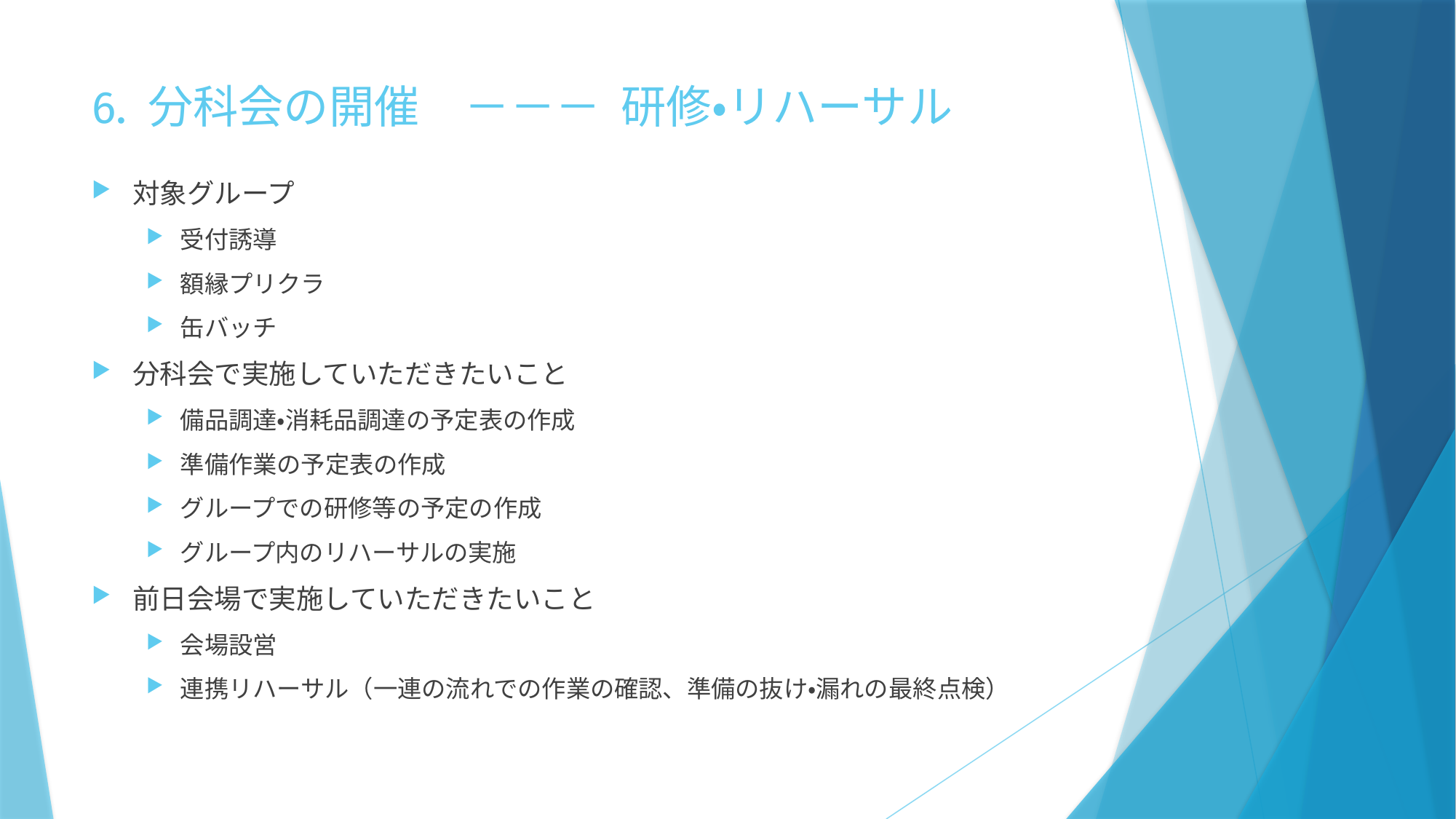

# 6. 分科会の開催　－－－  研修・リハーサル
対象グループ
受付誘導
額縁プリクラ
缶バッチ
分科会で実施していただきたいこと
備品調達・消耗品調達の予定表の作成
準備作業の予定表の作成
グループでの研修等の予定の作成
グループ内のリハーサルの実施
前日会場で実施していただきたいこと
会場設営
連携リハーサル（一連の流れでの作業の確認、準備の抜け・漏れの最終点検）